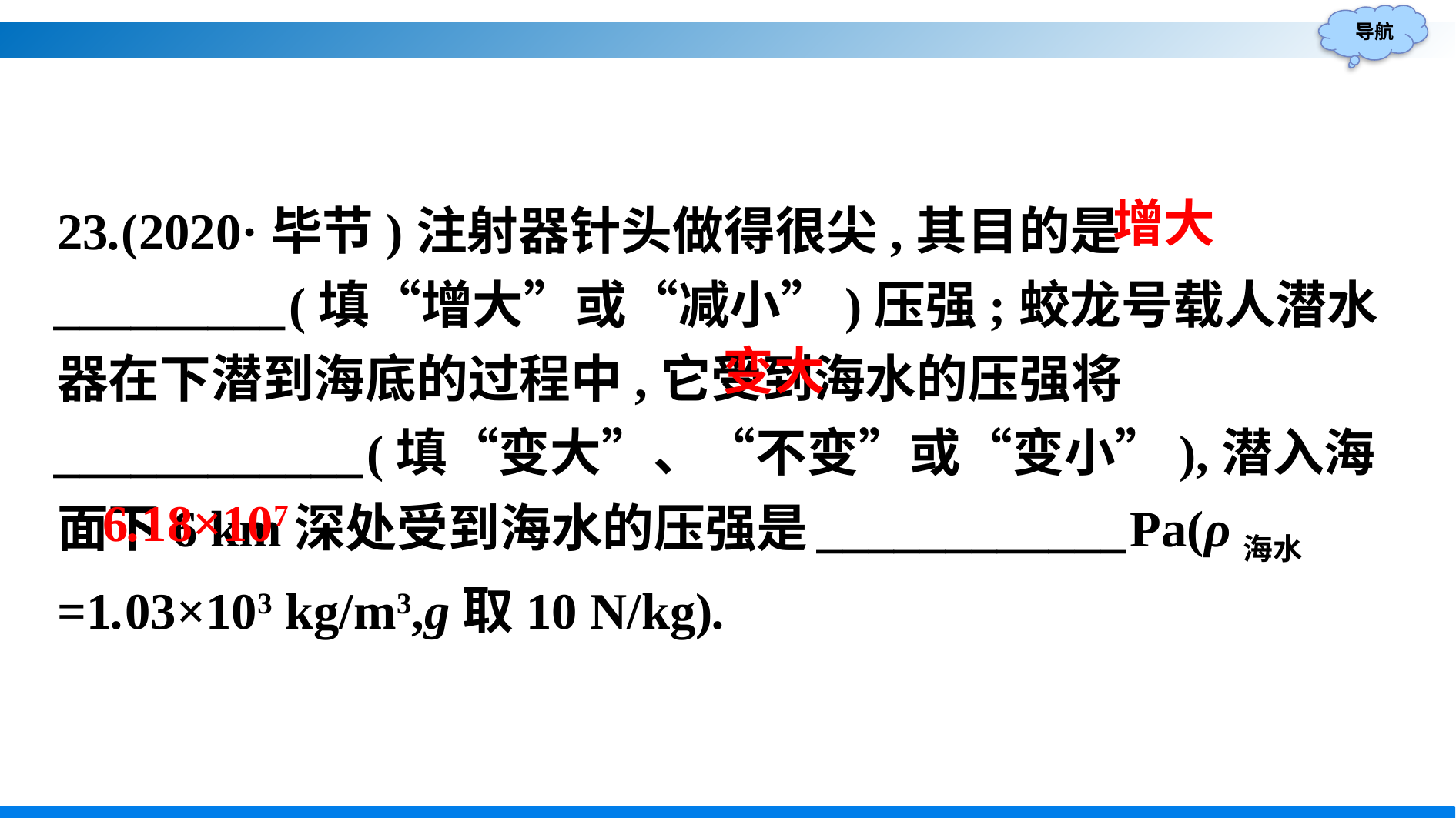

23.(2020·毕节)注射器针头做得很尖,其目的是_________(填“增大”或“减小”)压强;蛟龙号载人潜水器在下潜到海底的过程中,它受到海水的压强将____________(填“变大”、“不变”或“变小”),潜入海面下6 km深处受到海水的压强是____________Pa(ρ海水=1.03×103 kg/m3,g取10 N/kg).
增大
变大
6.18×107